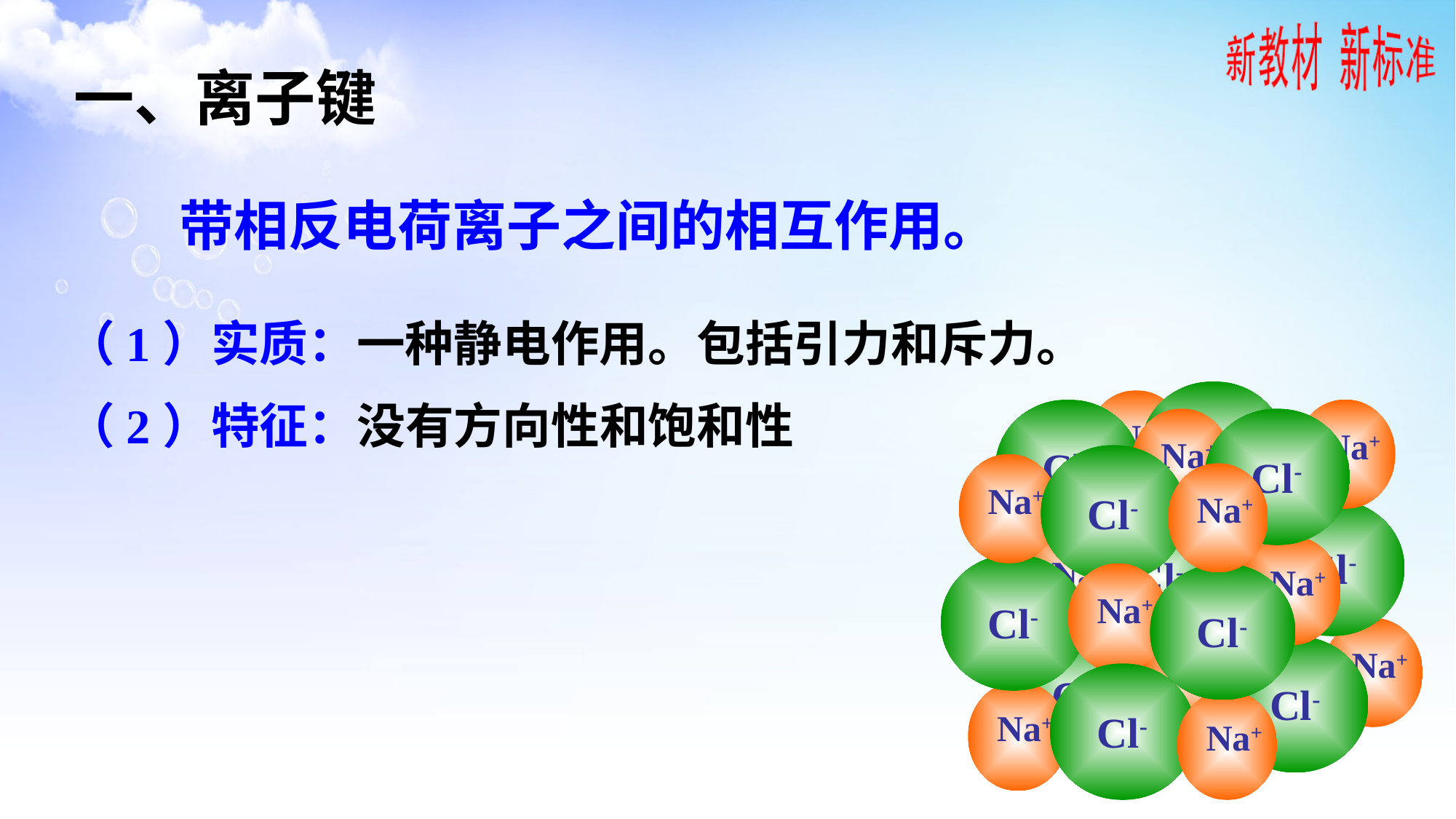

一、离子键
带相反电荷离子之间的相互作用。
（1）实质：一种静电作用。包括引力和斥力。

Cl-

Na+

Cl-

Na+

Cl-

Cl-

Na+

Na+

Cl-
（2）特征：没有方向性和饱和性

Na+

Cl-

Na+

Cl-

Na+

Cl-

Na+

Cl-

Na+

Cl-

Na+

Na+

Cl-

Na+

Cl-

Na+

Cl-

Na+